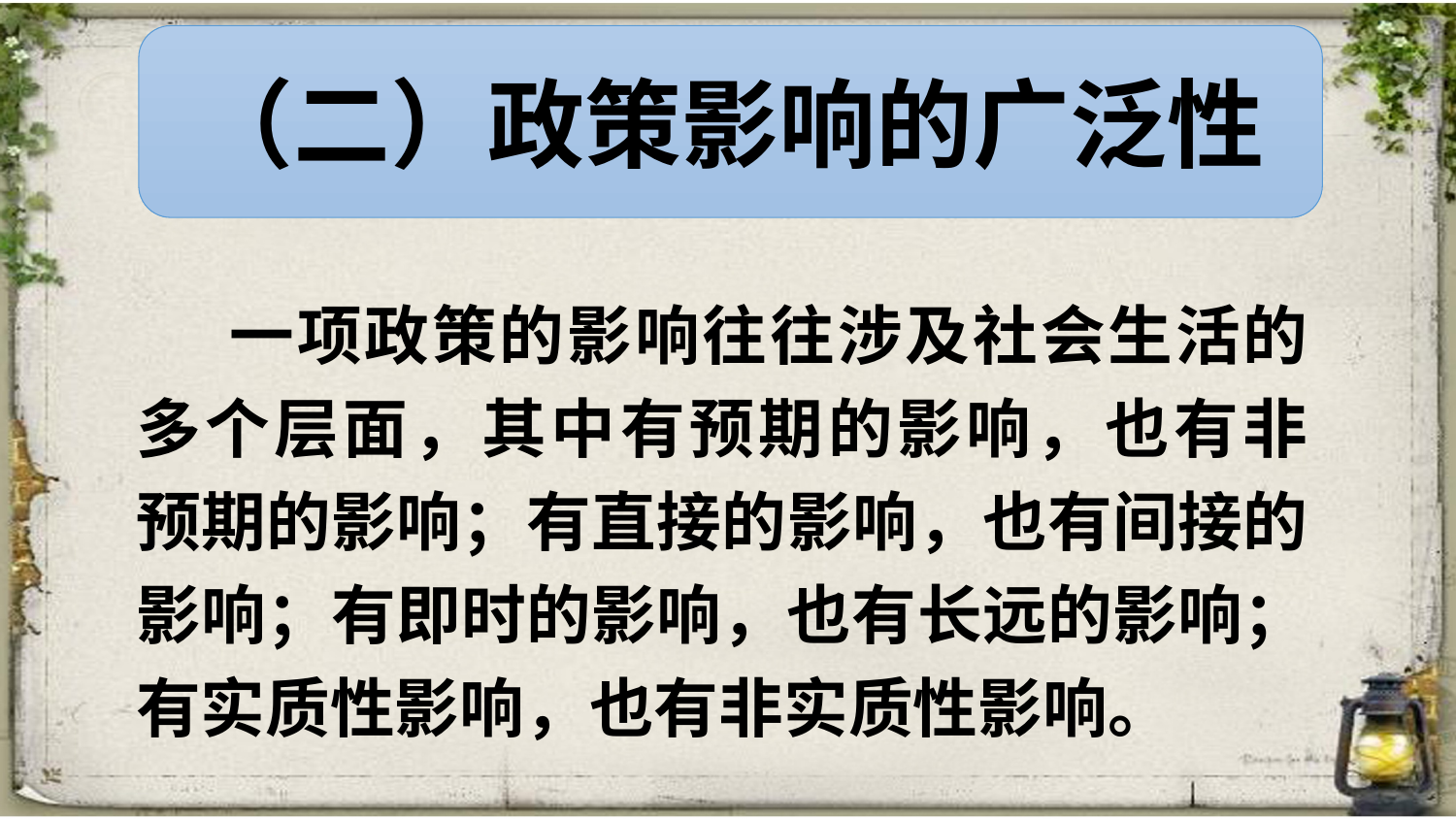

（二）政策影响的广泛性
     一项政策的影响往往涉及社会生活的多个层面，其中有预期的影响，也有非 预期的影响；有直接的影响，也有间接的影响；有即时的影响，也有长远的影响；有实质性影响，也有非实质性影响。